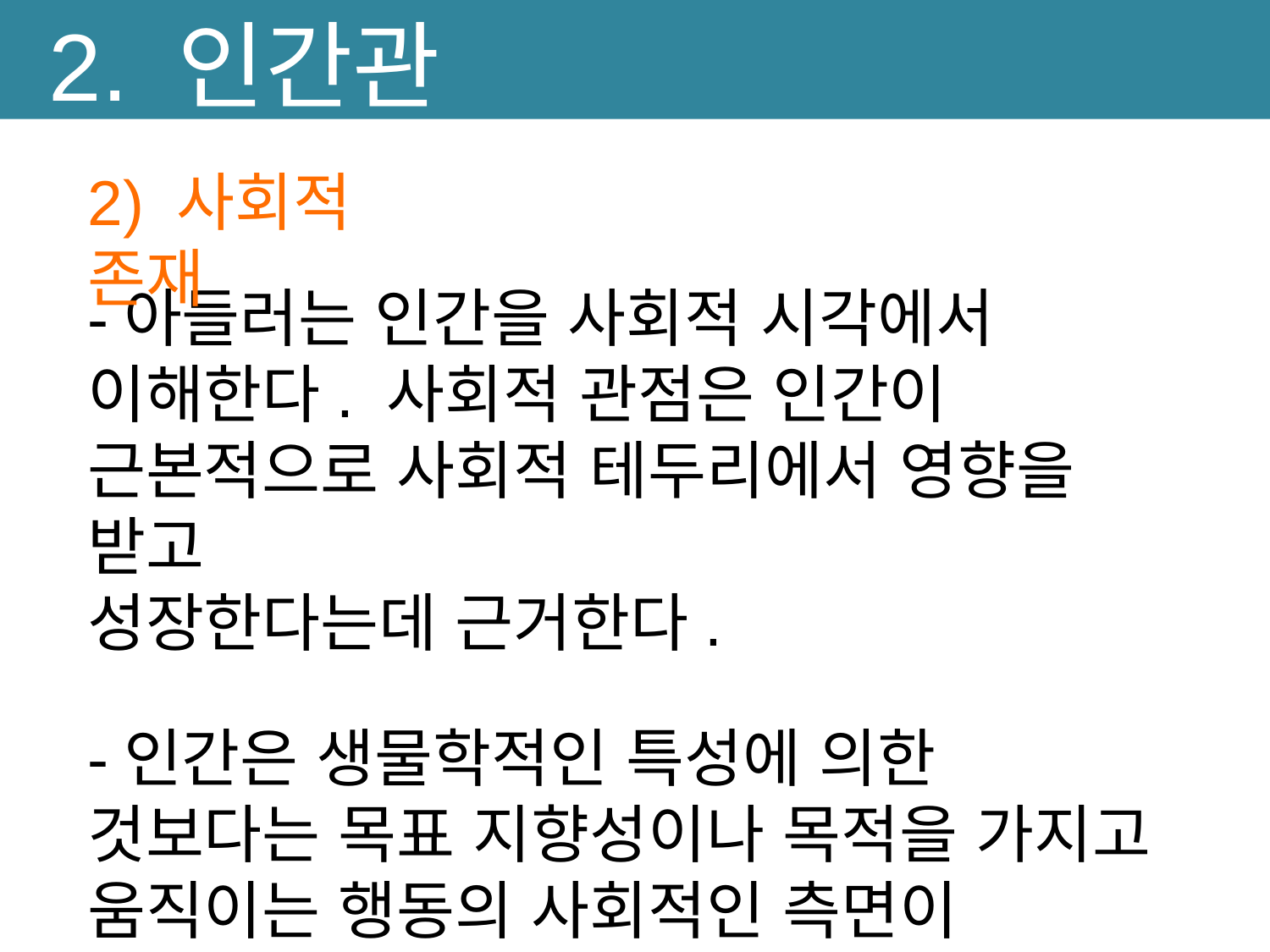

2. 인간관
2) 사회적 존재
-아들러는 인간을 사회적 시각에서 이해한다. 사회적 관점은 인간이 근본적으로 사회적 테두리에서 영향을 받고
성장한다는데 근거한다.

-인간은 생물학적인 특성에 의한 것보다는 목표 지향성이나 목적을 가지고 움직이는 행동의 사회적인 측면이
중요시되어야 할 존재이다.